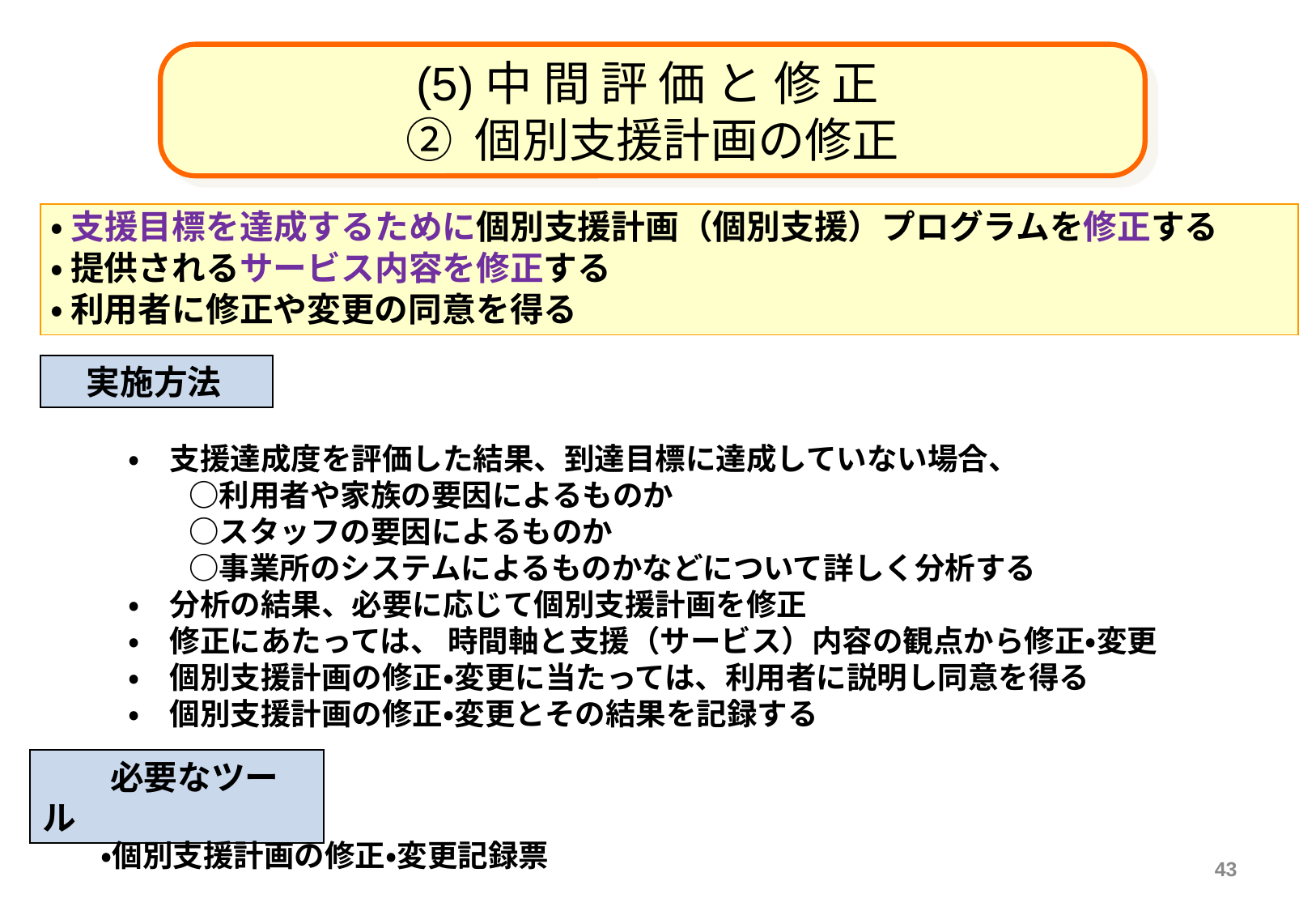

(5)中 間 評 価 と 修 正
② 個別支援計画の修正
・ 支援目標を達成するために個別支援計画（個別支援）プログラムを修正する
・ 提供されるサービス内容を修正する
・ 利用者に修正や変更の同意を得る
　実施方法
・　支援達成度を評価した結果、到達目標に達成していない場合、
　　○利用者や家族の要因によるものか
　　○スタッフの要因によるものか
　　○事業所のシステムによるものかなどについて詳しく分析する
・　分析の結果、必要に応じて個別支援計画を修正
・　修正にあたっては、 時間軸と支援（サービス）内容の観点から修正・変更
・　個別支援計画の修正・変更に当たっては、利用者に説明し同意を得る
・　個別支援計画の修正・変更とその結果を記録する
　　必要なツール
・個別支援計画の修正・変更記録票
43